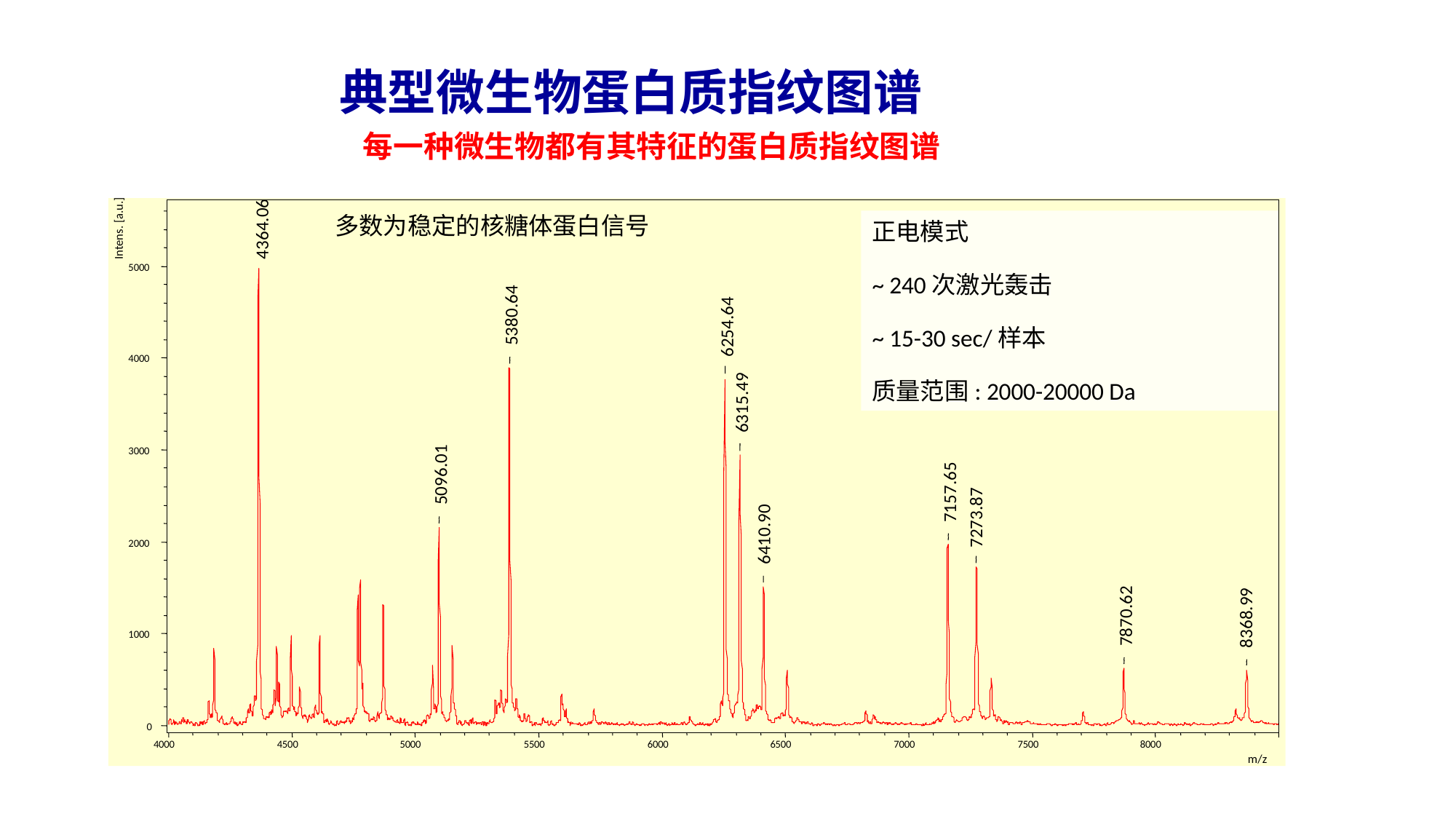

典型微生物蛋白质指纹图谱
每一种微生物都有其特征的蛋白质指纹图谱

4364.06
Intens. [a.u.]

5000

5380.64
6254.64

4000

6315.49

3000

5096.01

7157.65

7273.87

6410.90

2000

7870.62
8368.99

1000

0

4000
4500
5000
5500
6000
6500
7000
7500
8000
m/z
多数为稳定的核糖体蛋白信号
正电模式
~ 240次激光轰击
~ 15-30 sec/样本
质量范围: 2000-20000 Da